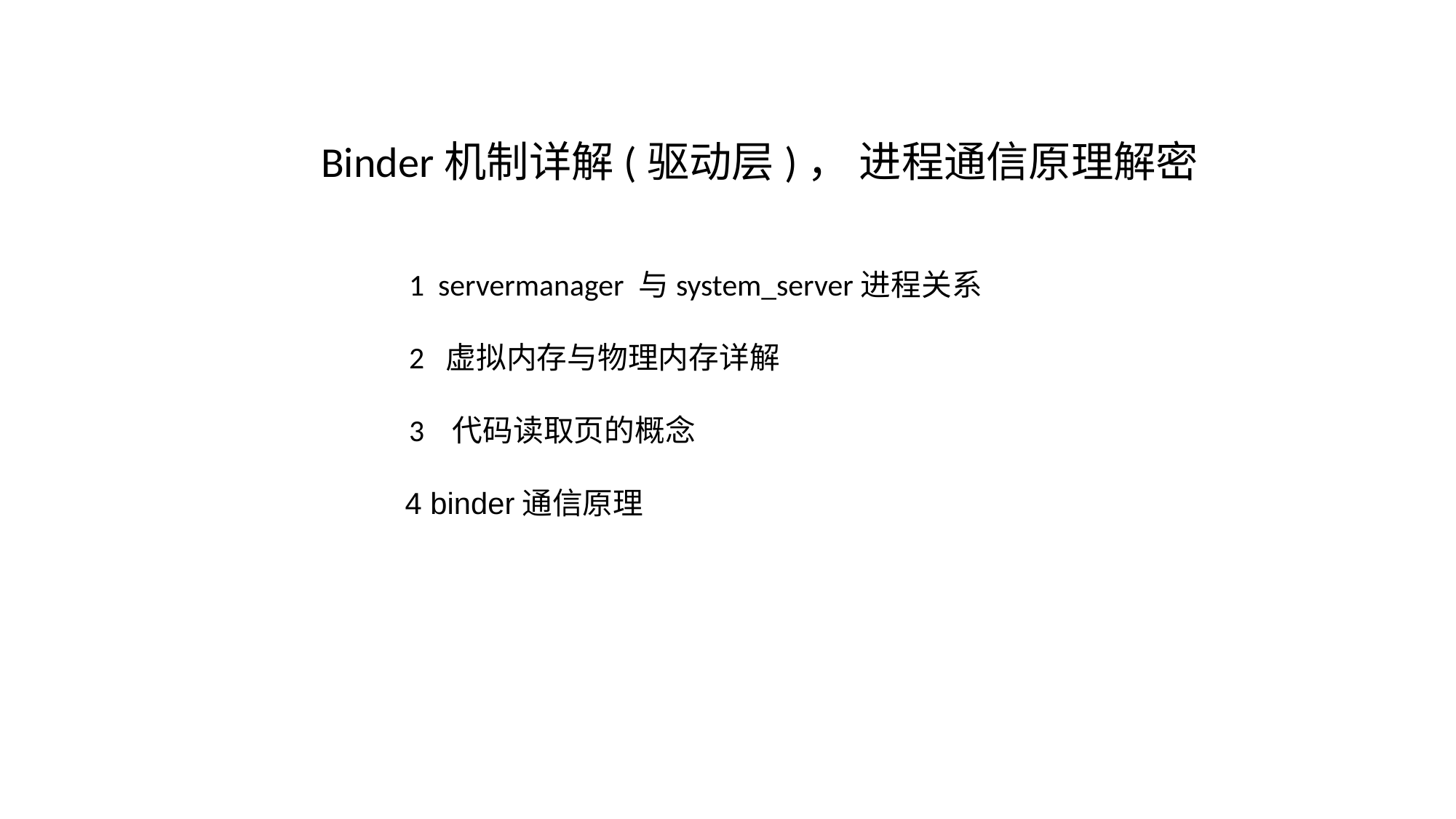

辅标题：（课程标题）
思源黑体 CN Medium  字号66

Binder机制详解(驱动层)， 进程通信原理解密
   1  servermanager 与system_server进程关系
   2  虚拟内存与物理内存详解
   3   代码读取页的概念

  4 binder通信原理